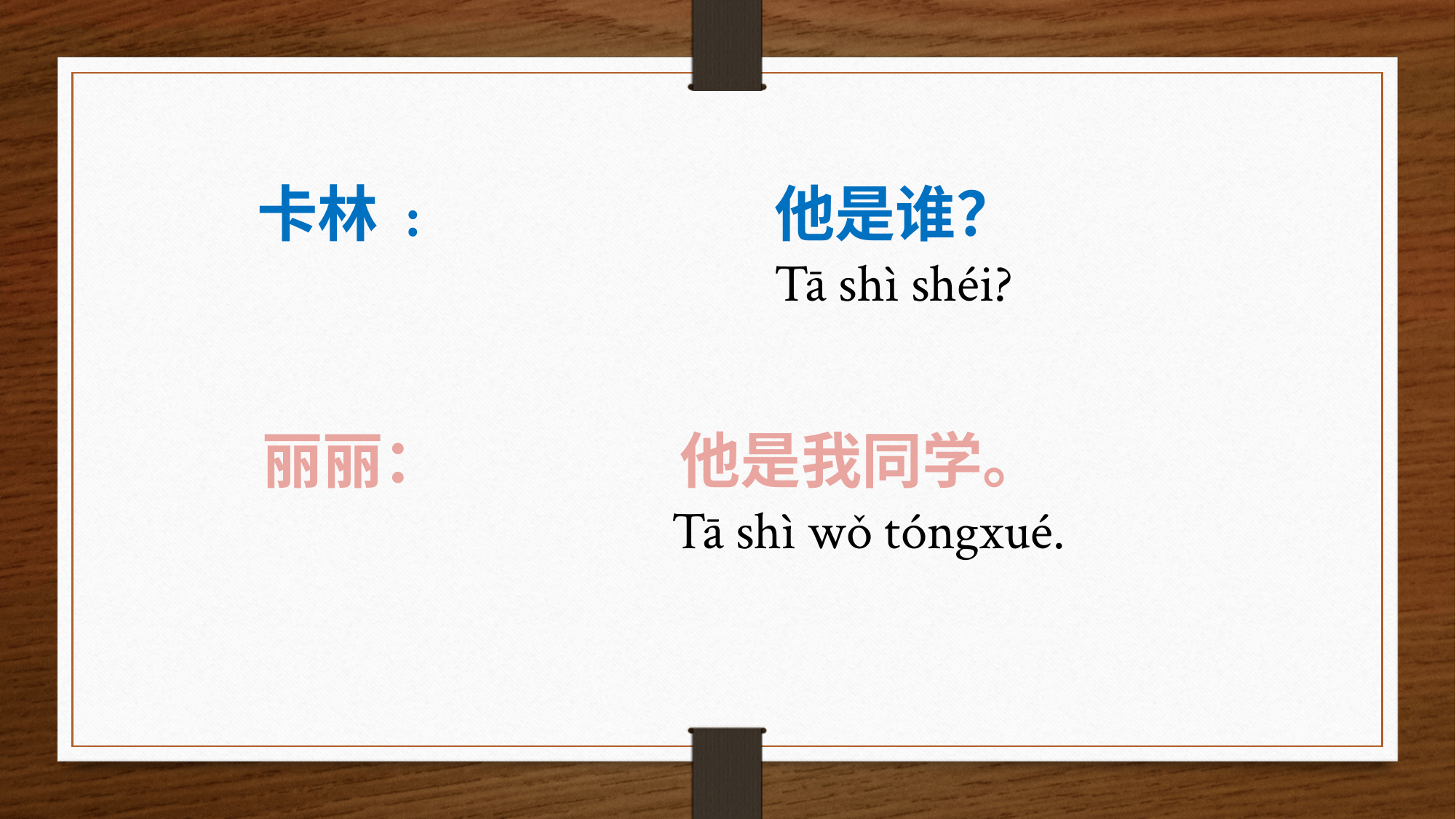

卡林 :
他是谁？
Tā shì shéi?

丽丽：
他是我同学。
Tā shì wǒ tóngxué.